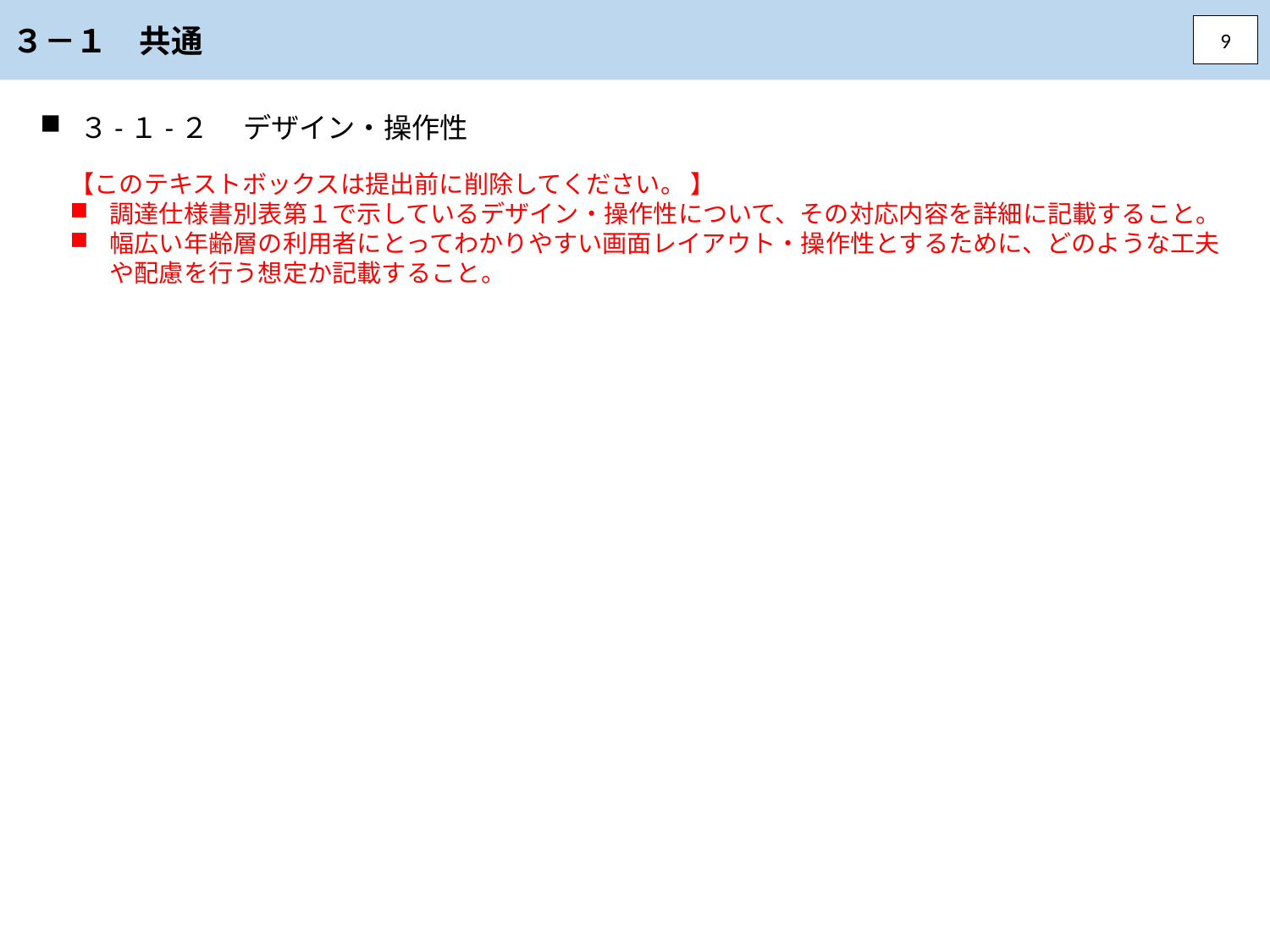

３－１　共通
9
３-１-２ 　デザイン・操作性
【このテキストボックスは提出前に削除してください。 】
調達仕様書別表第１で示しているデザイン・操作性について、その対応内容を詳細に記載すること。
幅広い年齢層の利用者にとってわかりやすい画面レイアウト・操作性とするために、どのような工夫や配慮を行う想定か記載すること。